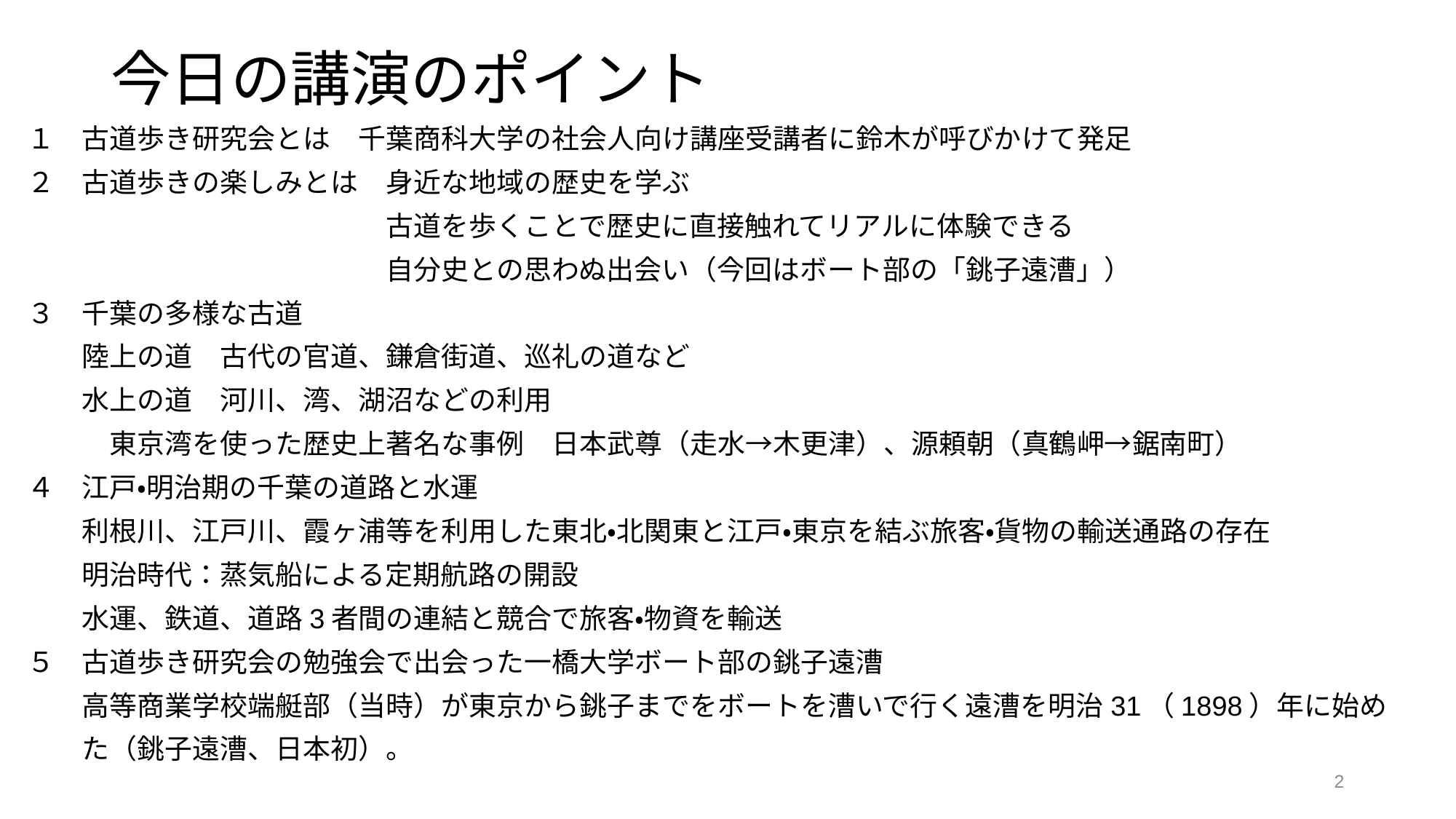

# 今日の講演のポイント
１　古道歩き研究会とは　千葉商科大学の社会人向け講座受講者に鈴木が呼びかけて発足
２　古道歩きの楽しみとは　身近な地域の歴史を学ぶ
　　　　　　　　　　　　　古道を歩くことで歴史に直接触れてリアルに体験できる
　　　　　　　　　　　　　自分史との思わぬ出会い（今回はボート部の「銚子遠漕」）
３　千葉の多様な古道
　　陸上の道　古代の官道、鎌倉街道、巡礼の道など
　　水上の道　河川、湾、湖沼などの利用
　　　東京湾を使った歴史上著名な事例　日本武尊（走水→木更津）、源頼朝（真鶴岬→鋸南町）
４　江戸・明治期の千葉の道路と水運
　　利根川、江戸川、霞ヶ浦等を利用した東北・北関東と江戸・東京を結ぶ旅客・貨物の輸送通路の存在
　　明治時代：蒸気船による定期航路の開設
　　水運、鉄道、道路3者間の連結と競合で旅客・物資を輸送
５　古道歩き研究会の勉強会で出会った一橋大学ボート部の銚子遠漕
　　高等商業学校端艇部（当時）が東京から銚子までをボートを漕いで行く遠漕を明治31（1898）年に始め
　　た（銚子遠漕、日本初）。
2